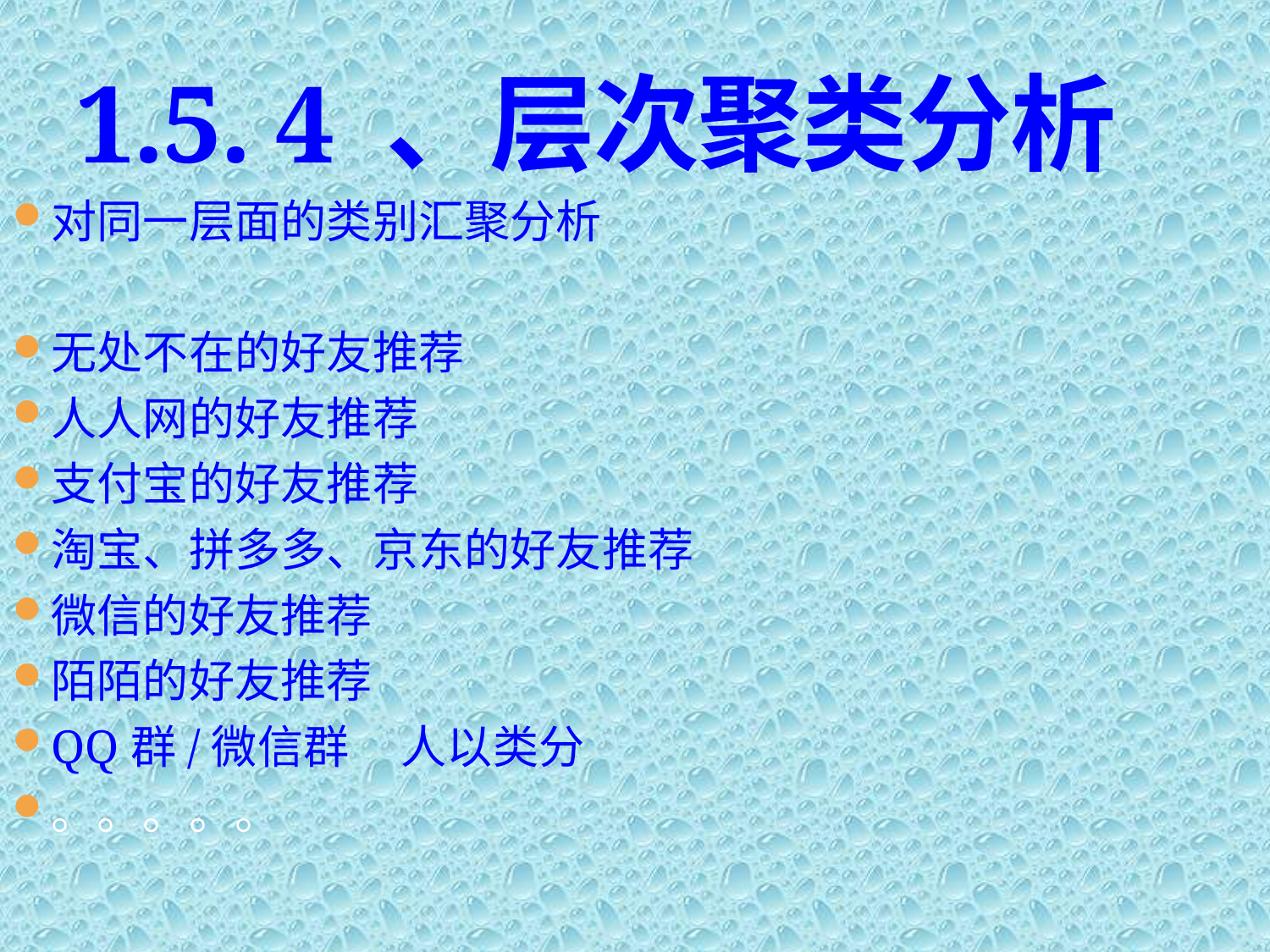

# 1.5. 4 、层次聚类分析
对同一层面的类别汇聚分析

无处不在的好友推荐
人人网的好友推荐
支付宝的好友推荐
淘宝、拼多多、京东的好友推荐
微信的好友推荐
陌陌的好友推荐
QQ群/微信群     人以类分
。。。。。